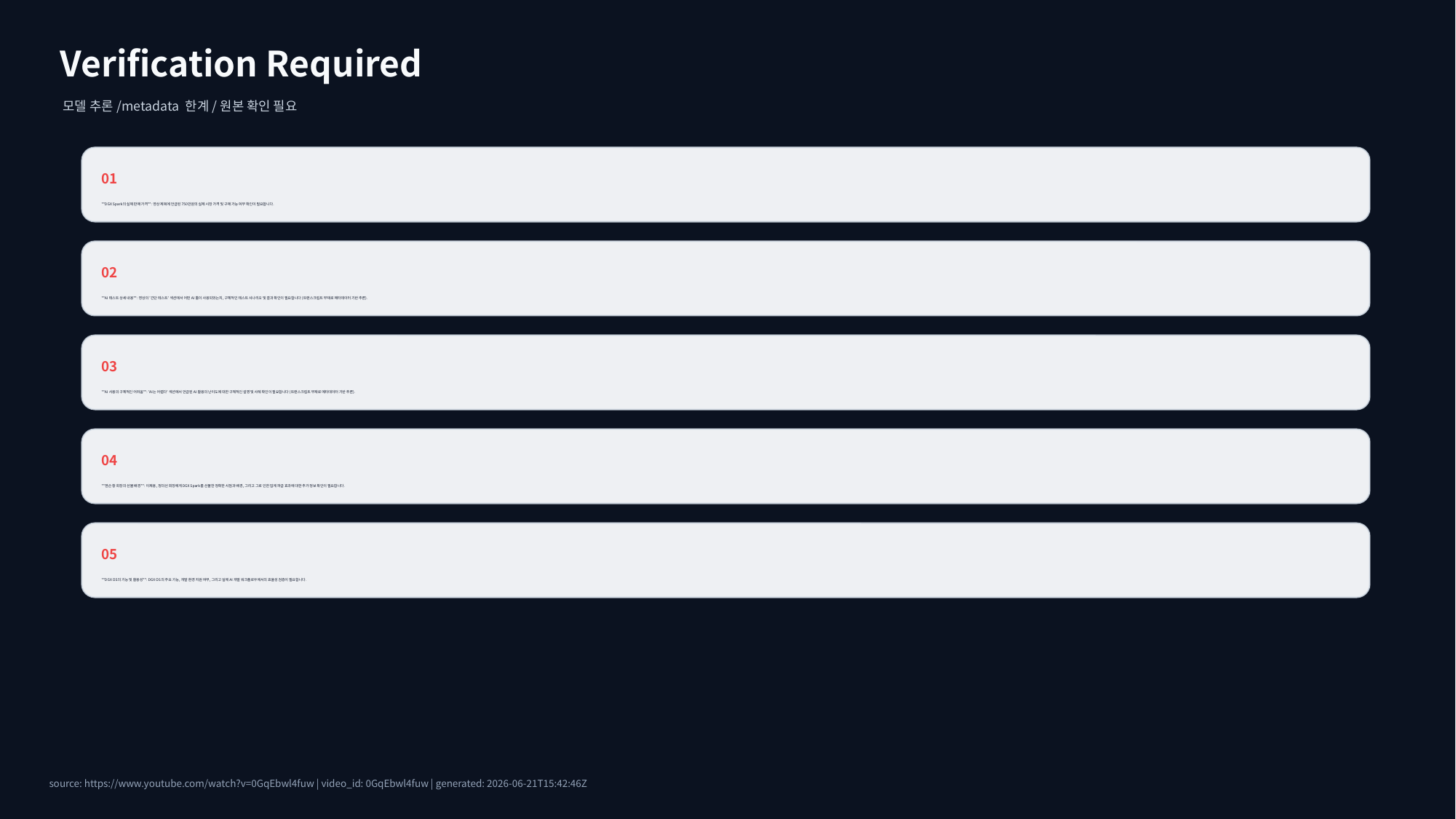

Verification Required
모델 추론/metadata 한계/원본 확인 필요

01
**DGX Spark의 실제 판매 가격**: 영상 제목에 언급된 750만원의 실제 시장 가격 및 구매 가능 여부 확인이 필요합니다.

02
**AI 테스트 상세 내용**: 영상의 '간단 테스트' 섹션에서 어떤 AI 툴이 사용되었는지, 구체적인 테스트 시나리오 및 결과 확인이 필요합니다 (트랜스크립트 부재로 메타데이터 기반 추론).

03
**AI 사용의 구체적인 어려움**: 'AI는 어렵다' 섹션에서 언급된 AI 활용의 난이도에 대한 구체적인 설명 및 사례 확인이 필요합니다 (트랜스크립트 부재로 메타데이터 기반 추론).

04
**젠슨 황 회장의 선물 배경**: 이재용, 정의선 회장에게 DGX Spark를 선물한 정확한 시점과 배경, 그리고 그로 인한 업계 파급 효과에 대한 추가 정보 확인이 필요합니다.

05
**DGX OS의 기능 및 활용성**: DGX OS의 주요 기능, 개발 환경 지원 여부, 그리고 실제 AI 개발 워크플로우에서의 효율성 검증이 필요합니다.
source: https://www.youtube.com/watch?v=0GqEbwl4fuw | video_id: 0GqEbwl4fuw | generated: 2026-06-21T15:42:46Z